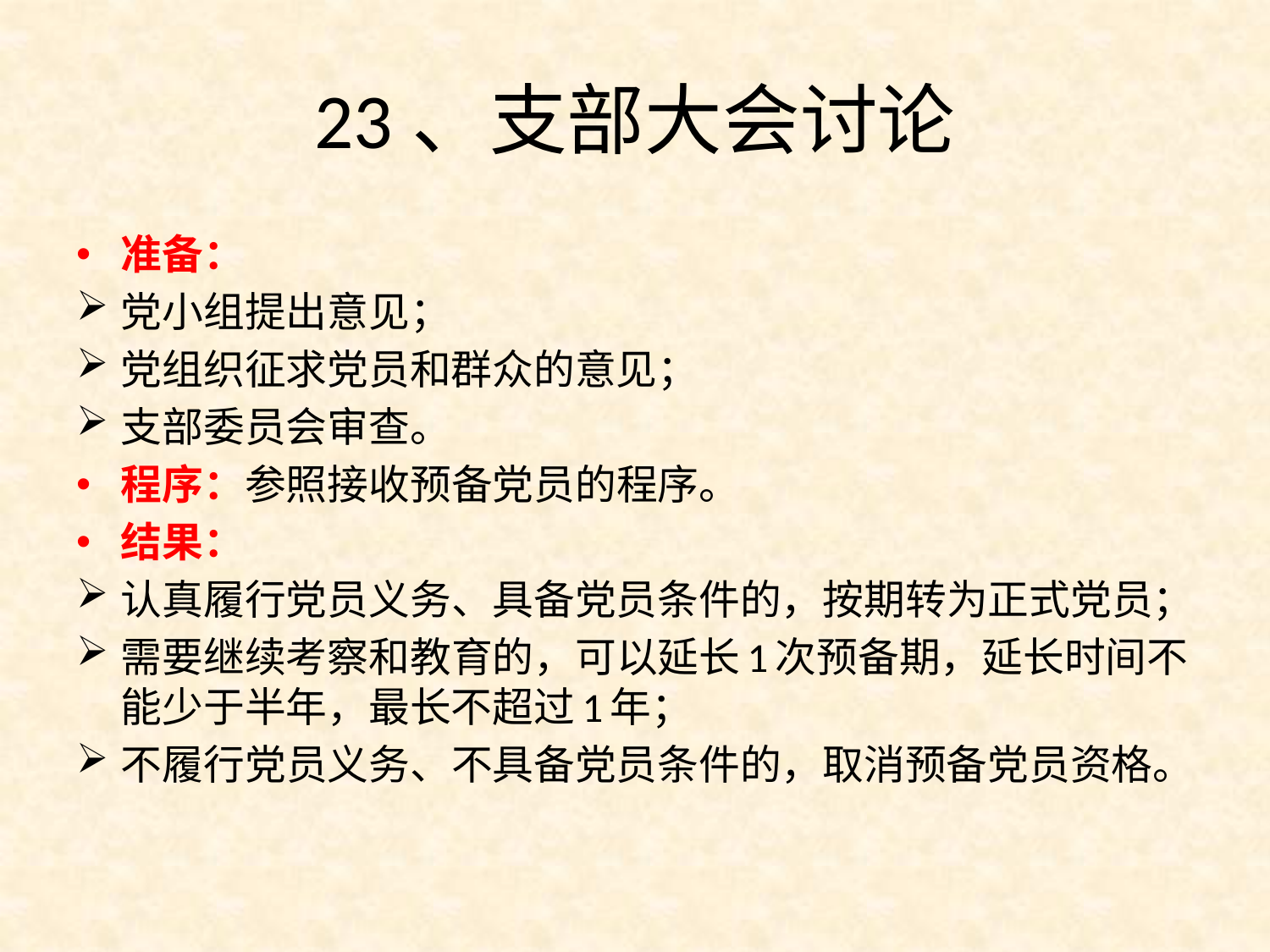

# 23、支部大会讨论
准备：
党小组提出意见；
党组织征求党员和群众的意见；
支部委员会审查。
程序：参照接收预备党员的程序。
结果：
认真履行党员义务、具备党员条件的，按期转为正式党员；
需要继续考察和教育的，可以延长1次预备期，延长时间不能少于半年，最长不超过1年；
不履行党员义务、不具备党员条件的，取消预备党员资格。